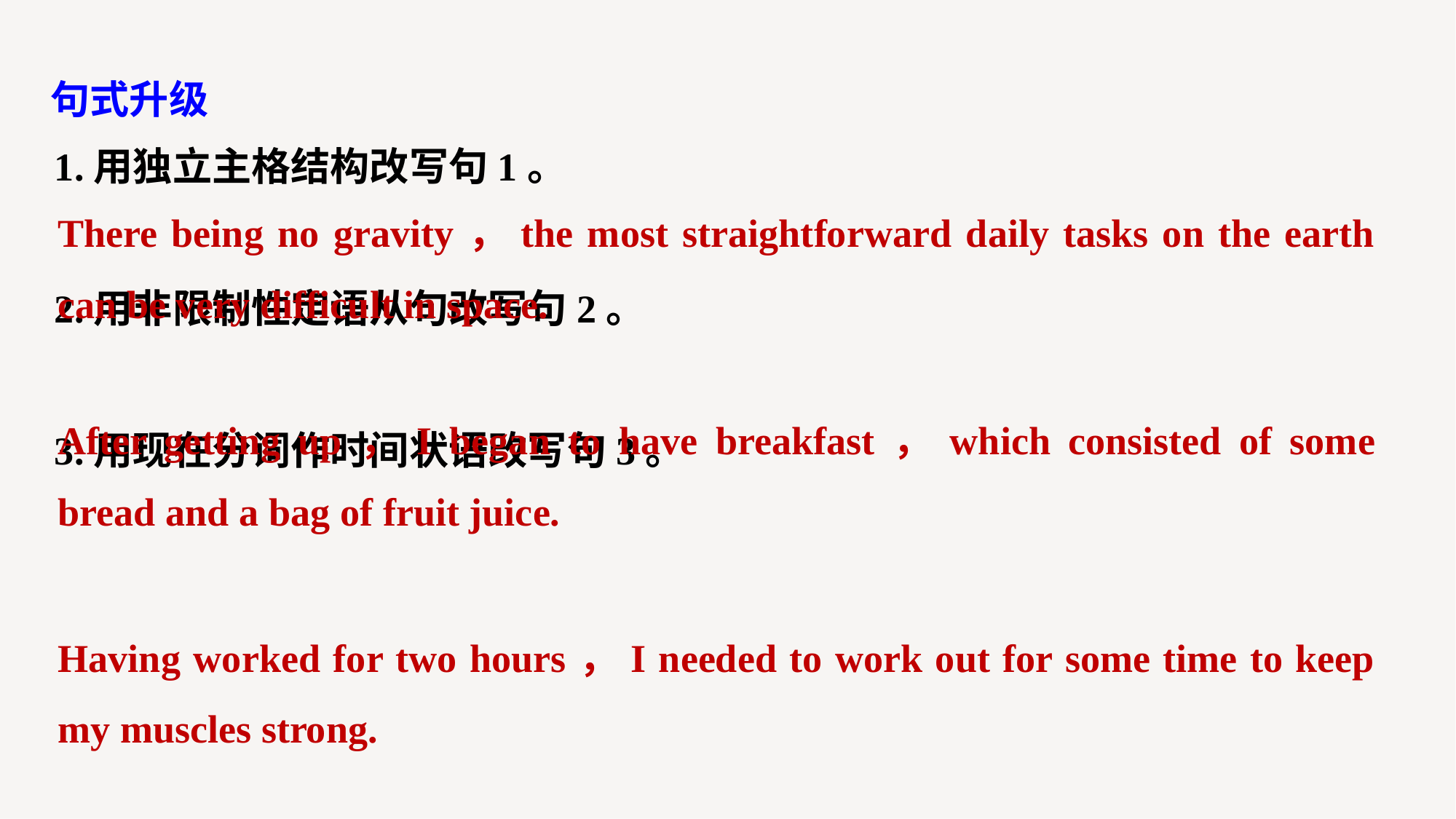

句式升级
1.用独立主格结构改写句1。

2.用非限制性定语从句改写句2。

3.用现在分词作时间状语改写句3。

There being no gravity，the most straightforward daily tasks on the earth can be very difficult in space.
After getting up，I began to have breakfast，which consisted of some bread and a bag of fruit juice.
Having worked for two hours，I needed to work out for some time to keep my muscles strong.